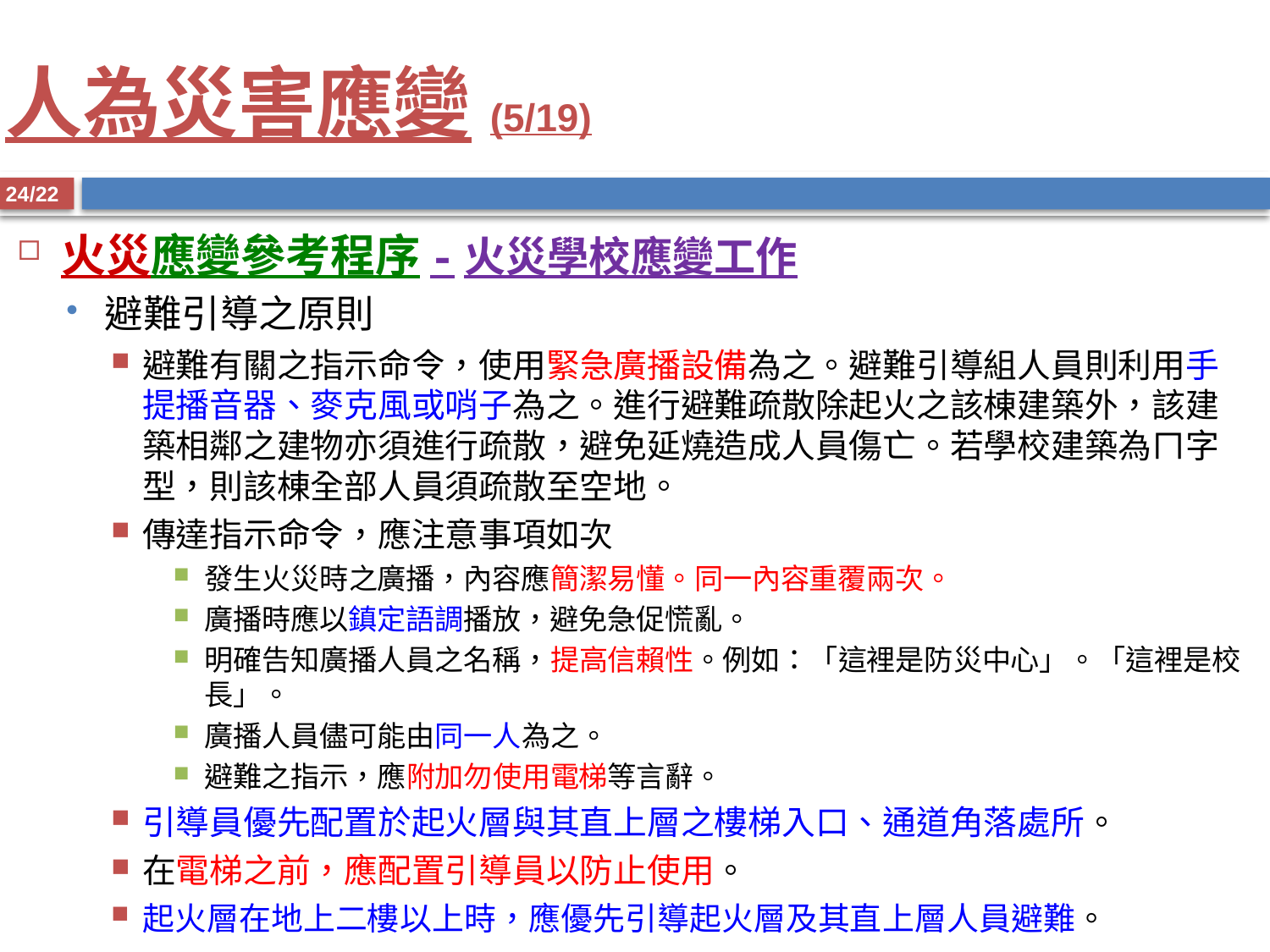

# 人為災害應變(5/19)
24/22
火災應變參考程序-火災學校應變工作
避難引導之原則
避難有關之指示命令，使用緊急廣播設備為之。避難引導組人員則利用手提播音器、麥克風或哨子為之。進行避難疏散除起火之該棟建築外，該建築相鄰之建物亦須進行疏散，避免延燒造成人員傷亡。若學校建築為ㄇ字型，則該棟全部人員須疏散至空地。
傳達指示命令，應注意事項如次
發生火災時之廣播，內容應簡潔易懂。同一內容重覆兩次。
廣播時應以鎮定語調播放，避免急促慌亂。
明確告知廣播人員之名稱，提高信賴性。例如：「這裡是防災中心」。「這裡是校長」。
廣播人員儘可能由同一人為之。
避難之指示，應附加勿使用電梯等言辭。
引導員優先配置於起火層與其直上層之樓梯入口、通道角落處所。
在電梯之前，應配置引導員以防止使用。
起火層在地上二樓以上時，應優先引導起火層及其直上層人員避難。